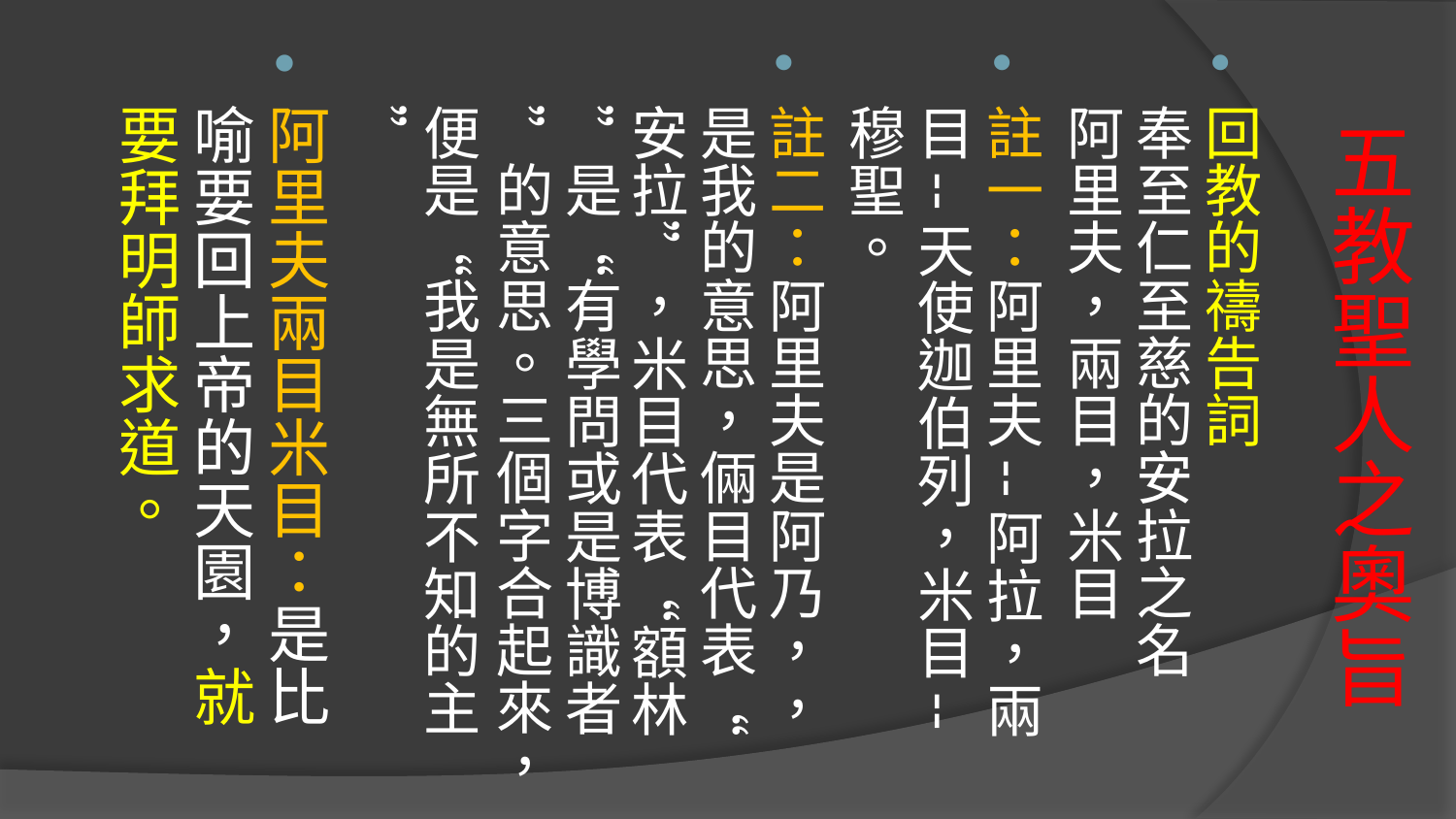

回教的禱告詞
奉至仁至慈的安拉之名
阿里夫，兩目，米目
註一：阿里夫--阿拉，兩目--天使迦伯列，米目--穆聖。
註二：阿里夫是阿乃，，是我的意思，倆目代表“安拉”，米目代表“額林”是“有學問或是博識者”的意思。三個字合起來，便是“我是無所不知的主”
阿里夫兩目米目：是比喻要回上帝的天園，就要拜明師求道。
# 五教聖人之奧旨